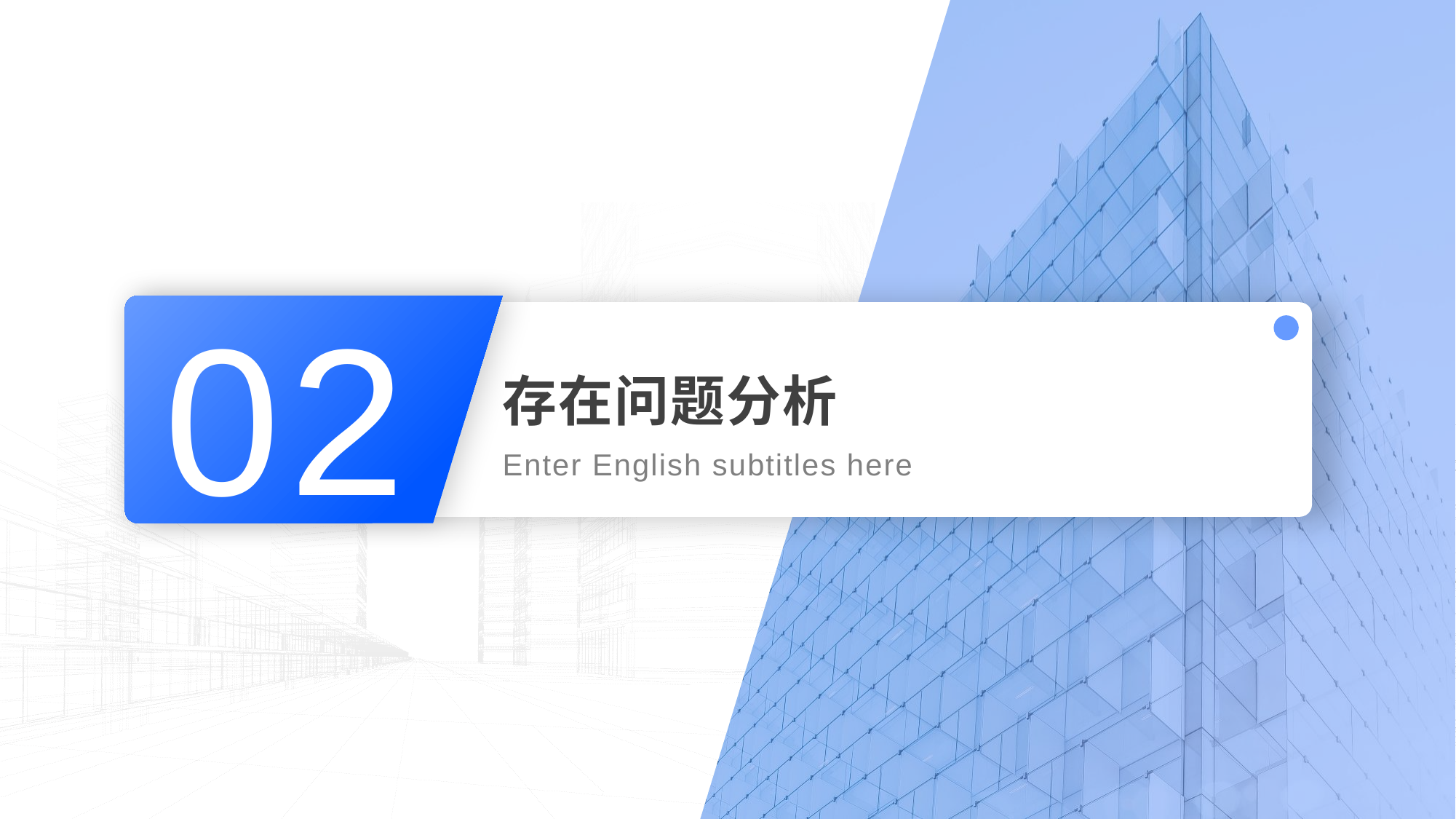

02
# 存在问题分析
Enter English subtitles here